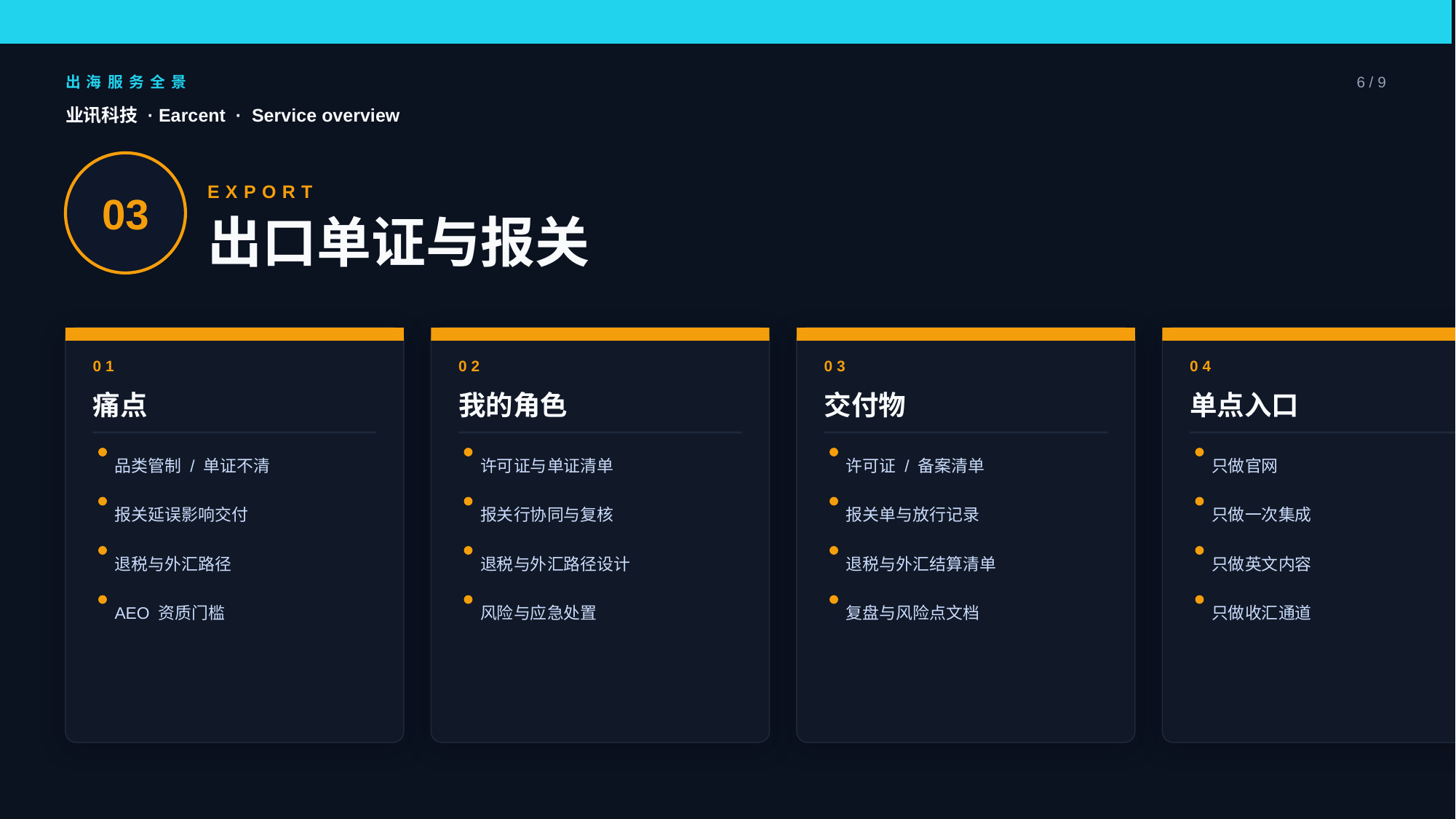

出海服务全景
6 / 9
业讯科技 · Earcent  ·  Service overview

03
EXPORT
出口单证与报关

01
02
03
04
痛点
我的角色
交付物
单点入口

品类管制 / 单证不清
许可证与单证清单
许可证 / 备案清单
只做官网

报关延误影响交付
报关行协同与复核
报关单与放行记录
只做一次集成

退税与外汇路径
退税与外汇路径设计
退税与外汇结算清单
只做英文内容

AEO 资质门槛
风险与应急处置
复盘与风险点文档
只做收汇通道